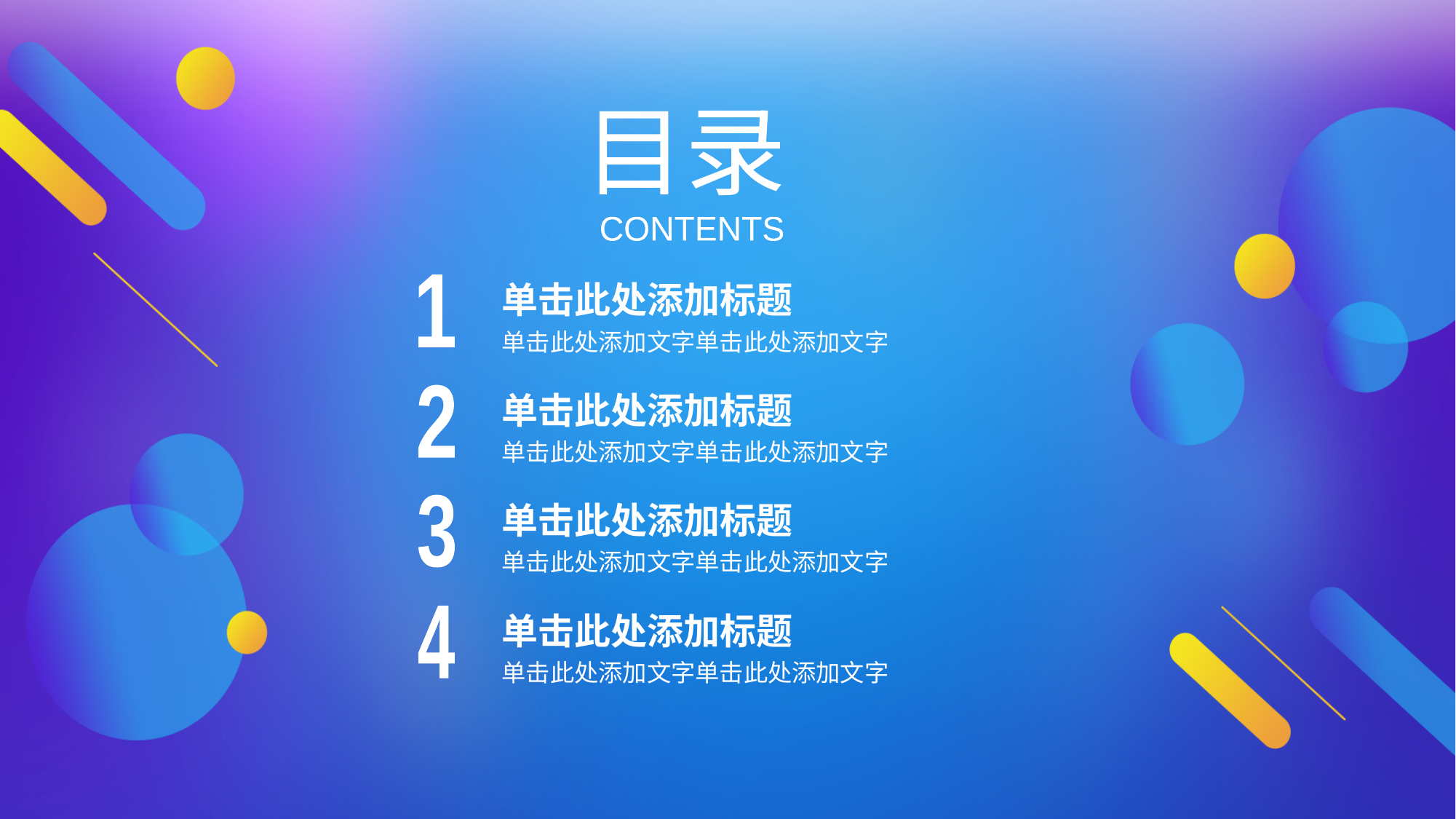

目录
CONTENTS
单击此处添加标题
单击此处添加文字单击此处添加文字
1
单击此处添加标题
单击此处添加文字单击此处添加文字
2
单击此处添加标题
单击此处添加文字单击此处添加文字
3
单击此处添加标题
单击此处添加文字单击此处添加文字
4